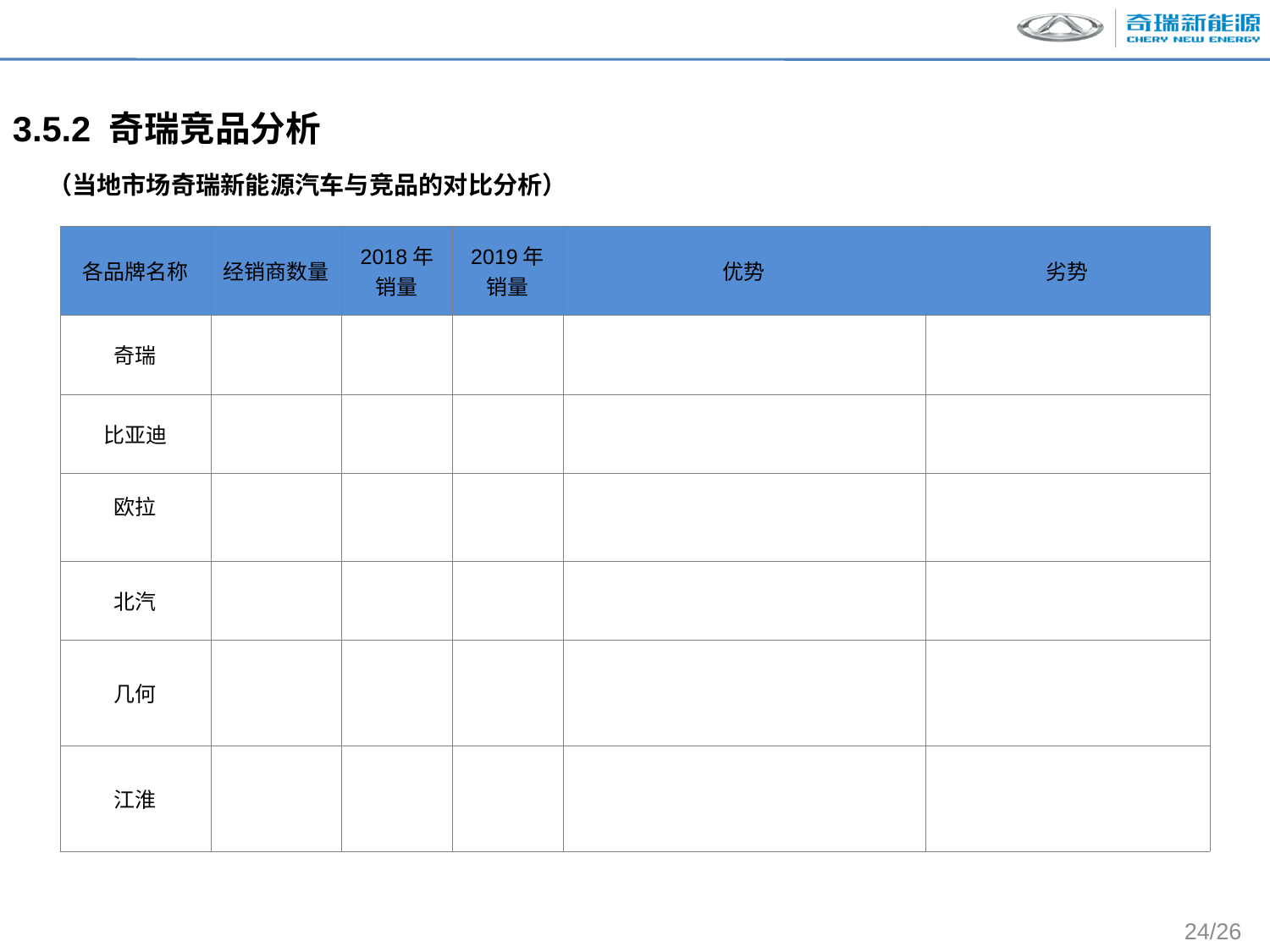

3.5.2 奇瑞竞品分析
（当地市场奇瑞新能源汽车与竞品的对比分析）
| 各品牌名称 | 经销商数量 | 2018年 销量 | 2019年 销量 | 优势 | 劣势 |
| --- | --- | --- | --- | --- | --- |
| 奇瑞 |  |  |  |  |  |
| 比亚迪 |  |  |  |  |  |
| 欧拉 |  |  |  |  |  |
| 北汽 |  |  |  |  |  |
| 几何 |  |  |  |  |  |
| 江淮 |  |  |  |  |  |
24/26